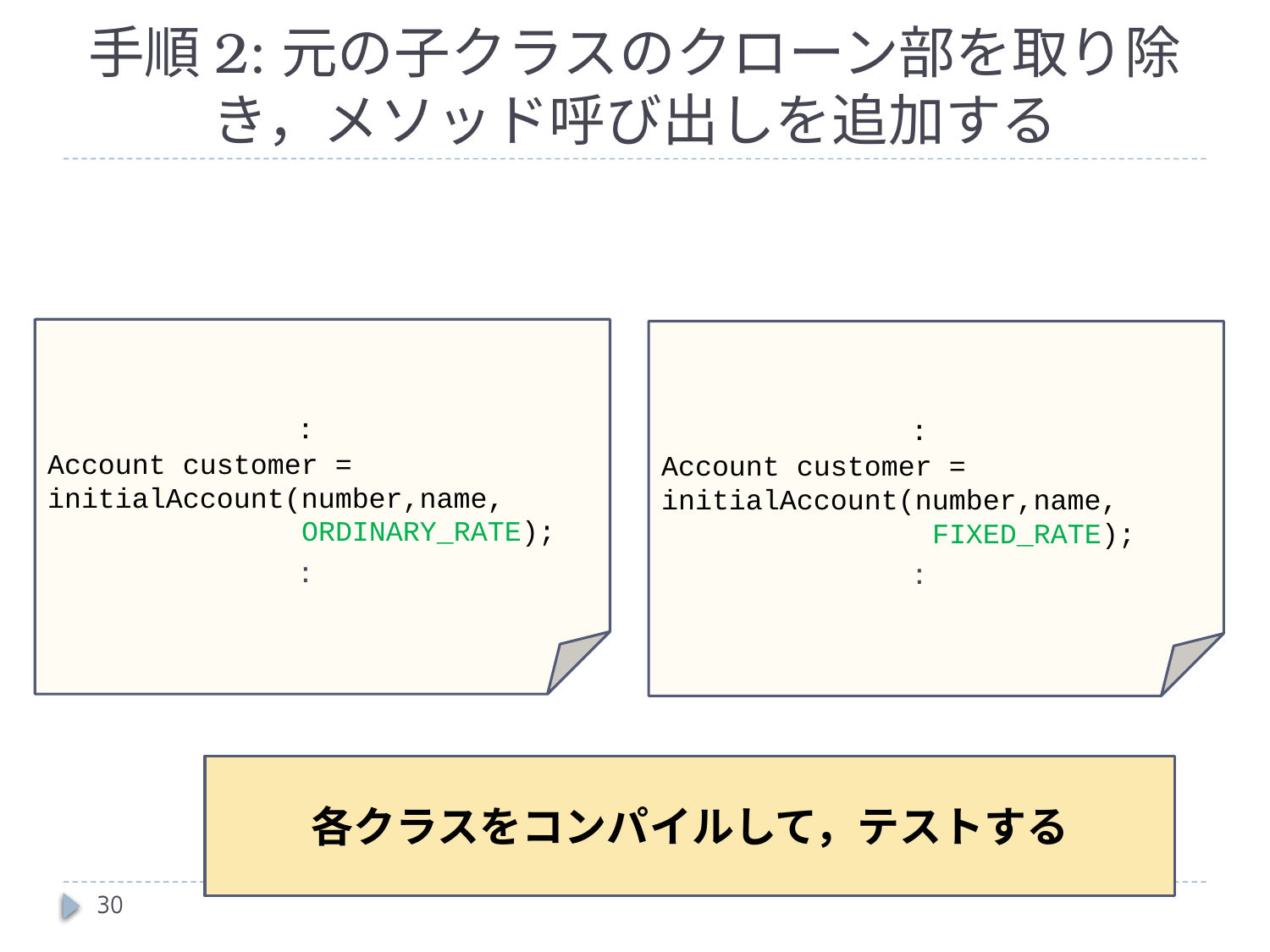

# 手順2:元の子クラスのクローン部を取り除き，メソッド呼び出しを追加する

		:
Account customer = initialAccount(number,name,
		ORDINARY_RATE);
		:

		:
Account customer = initialAccount(number,name,
		 FIXED_RATE);
		:
各クラスをコンパイルして，テストする
30